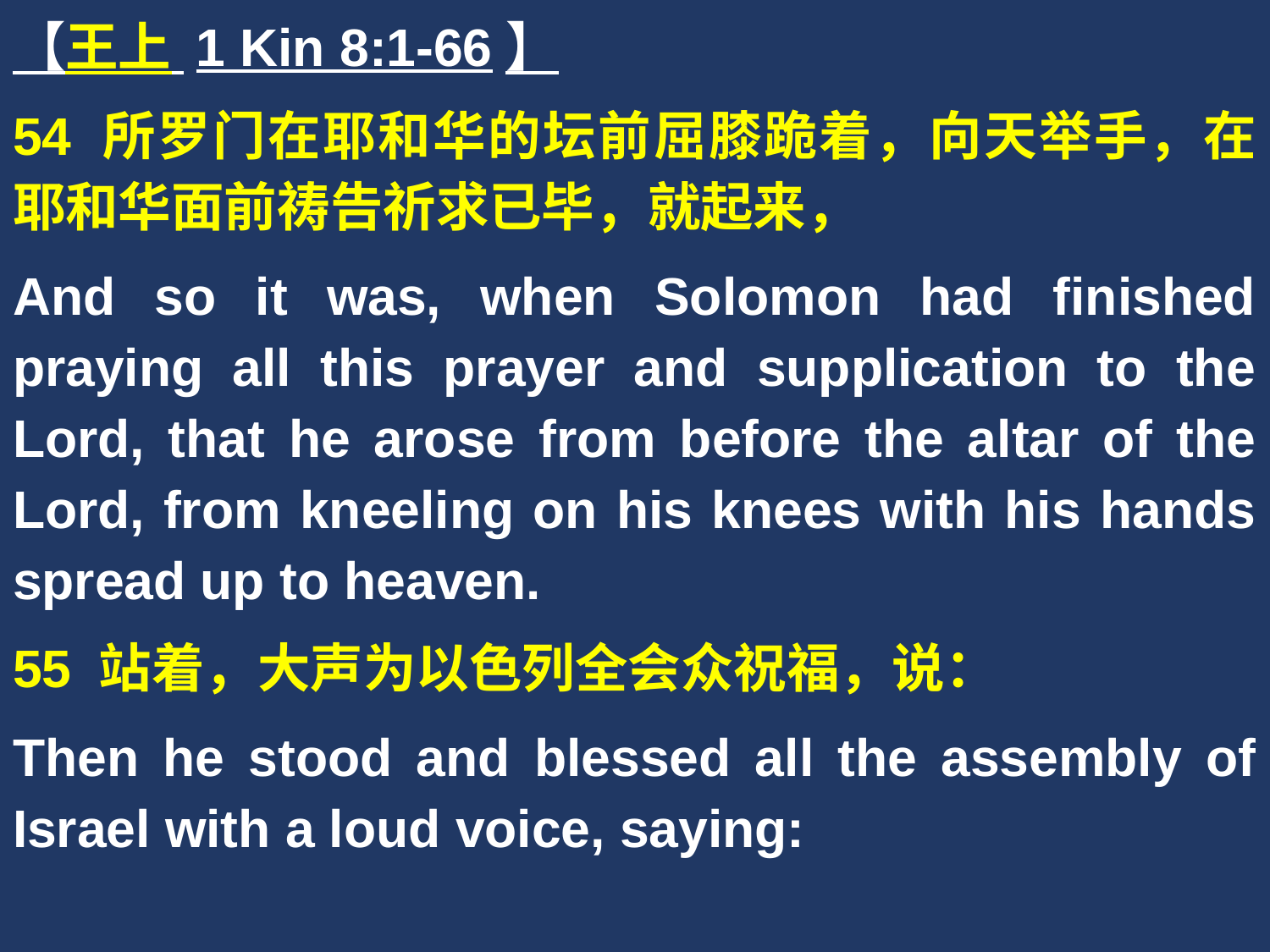

【王上 1 Kin 8:1-66】
54 所罗门在耶和华的坛前屈膝跪着，向天举手，在耶和华面前祷告祈求已毕，就起来，
And so it was, when Solomon had finished praying all this prayer and supplication to the Lord, that he arose from before the altar of the Lord, from kneeling on his knees with his hands spread up to heaven.
55 站着，大声为以色列全会众祝福，说：
Then he stood and blessed all the assembly of Israel with a loud voice, saying: